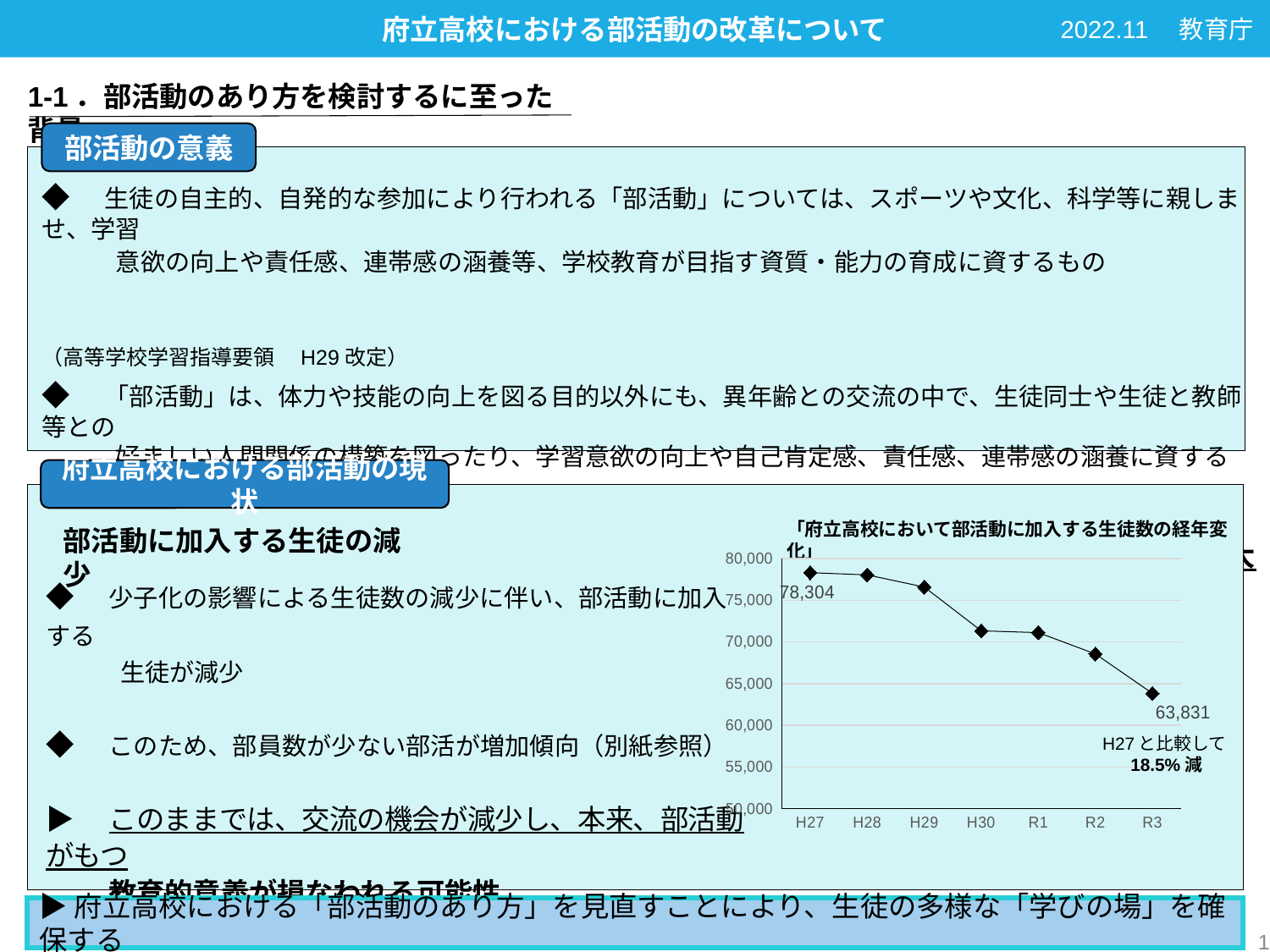

府立高校における部活動の改革について
2022.11　教育庁
1-1．部活動のあり方を検討するに至った背景
部活動の意義

◆　生徒の自主的、自発的な参加により行われる「部活動」については、スポーツや文化、科学等に親しませ、学習
　　　意欲の向上や責任感、連帯感の涵養等、学校教育が目指す資質・能力の育成に資するもの
　　　　　　　　　　　　　　　　　　　　　　　　　　　　　　　　　　　　　　　　　　　（高等学校学習指導要領　H29改定）

◆　「部活動」は、体力や技能の向上を図る目的以外にも、異年齢との交流の中で、生徒同士や生徒と教師等との
　　　好ましい人間関係の構築を図ったり、学習意欲の向上や自己肯定感、責任感、連帯感の涵養に資する
　　　　　　　　　　　　　　　　　　　　　　　　　　　　　　　　　　　　　　　　　　　　　　　　　　　　　　（スポーツ庁ガイドライン　H30）

▶　「部活動」は、人と人との交流を通じた生徒の多様な「学びの場」として、教育的意義が大きい活動
府立高校における部活動の現状

「府立高校において部活動に加入する生徒数の経年変化」
部活動に加入する生徒の減少

### Chart

| Category |  |
|---|---|
| H27 | 78304.0 |
| H28 | 78035.0 |
| H29 | 76574.0 |
| H30 | 71329.0 |
| R1 | 71116.0 |
| R2 | 68558.0 |
| R3 | 63831.0 |
◆　少子化の影響による生徒数の減少に伴い、部活動に加入する
　　　生徒が減少

◆　このため、部員数が少ない部活が増加傾向（別紙参照）

▶　このままでは、交流の機会が減少し、本来、部活動がもつ
　　 教育的意義が損なわれる可能性
H27と比較して18.5%減
▶府立高校における「部活動のあり方」を見直すことにより、生徒の多様な「学びの場」を確保する
1